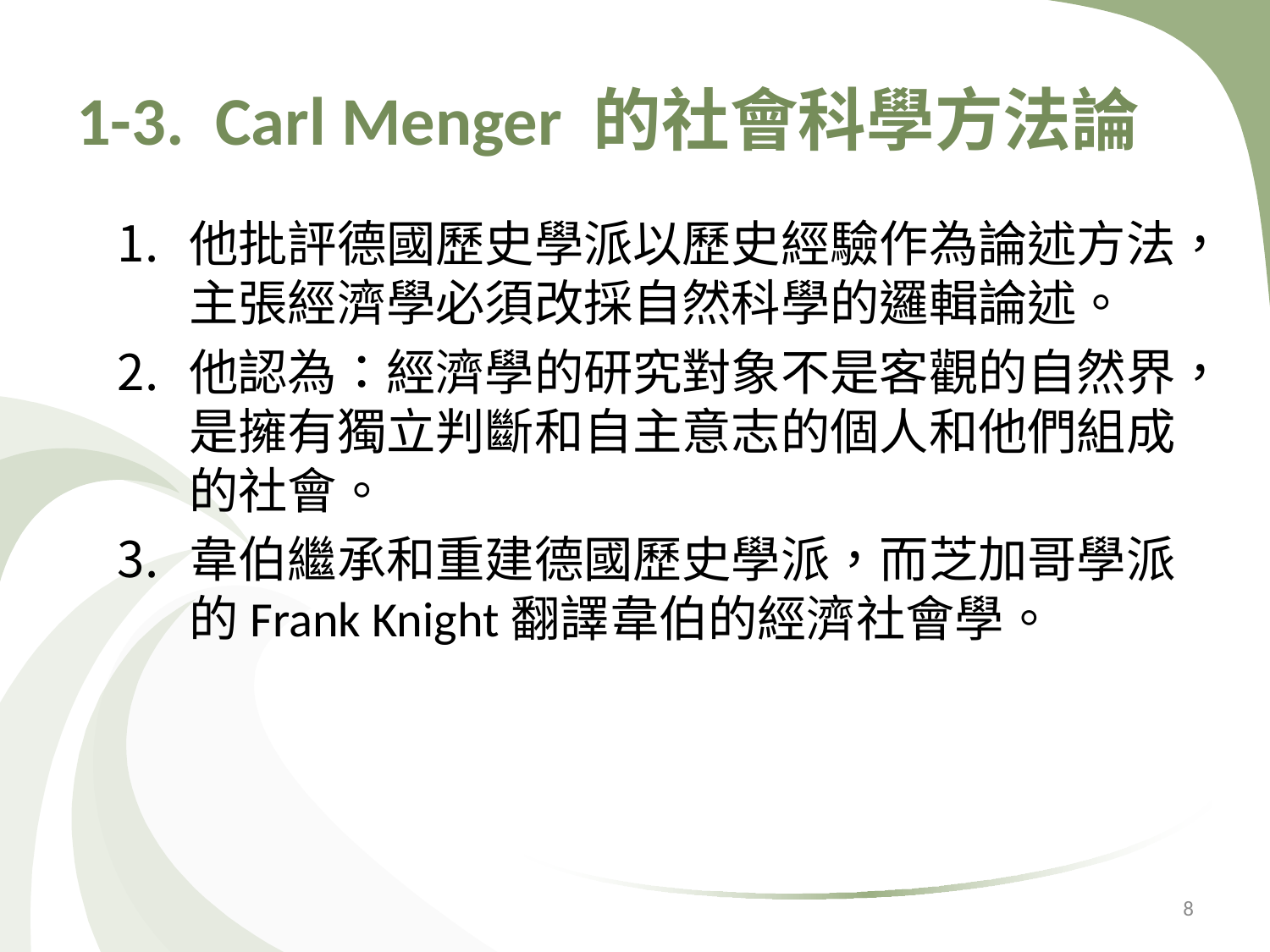

# 1-3.  Carl Menger 的社會科學方法論
他批評德國歷史學派以歷史經驗作為論述方法，主張經濟學必須改採自然科學的邏輯論述。
他認為：經濟學的研究對象不是客觀的自然界，是擁有獨立判斷和自主意志的個人和他們組成的社會。
韋伯繼承和重建德國歷史學派，而芝加哥學派的Frank Knight翻譯韋伯的經濟社會學。
8